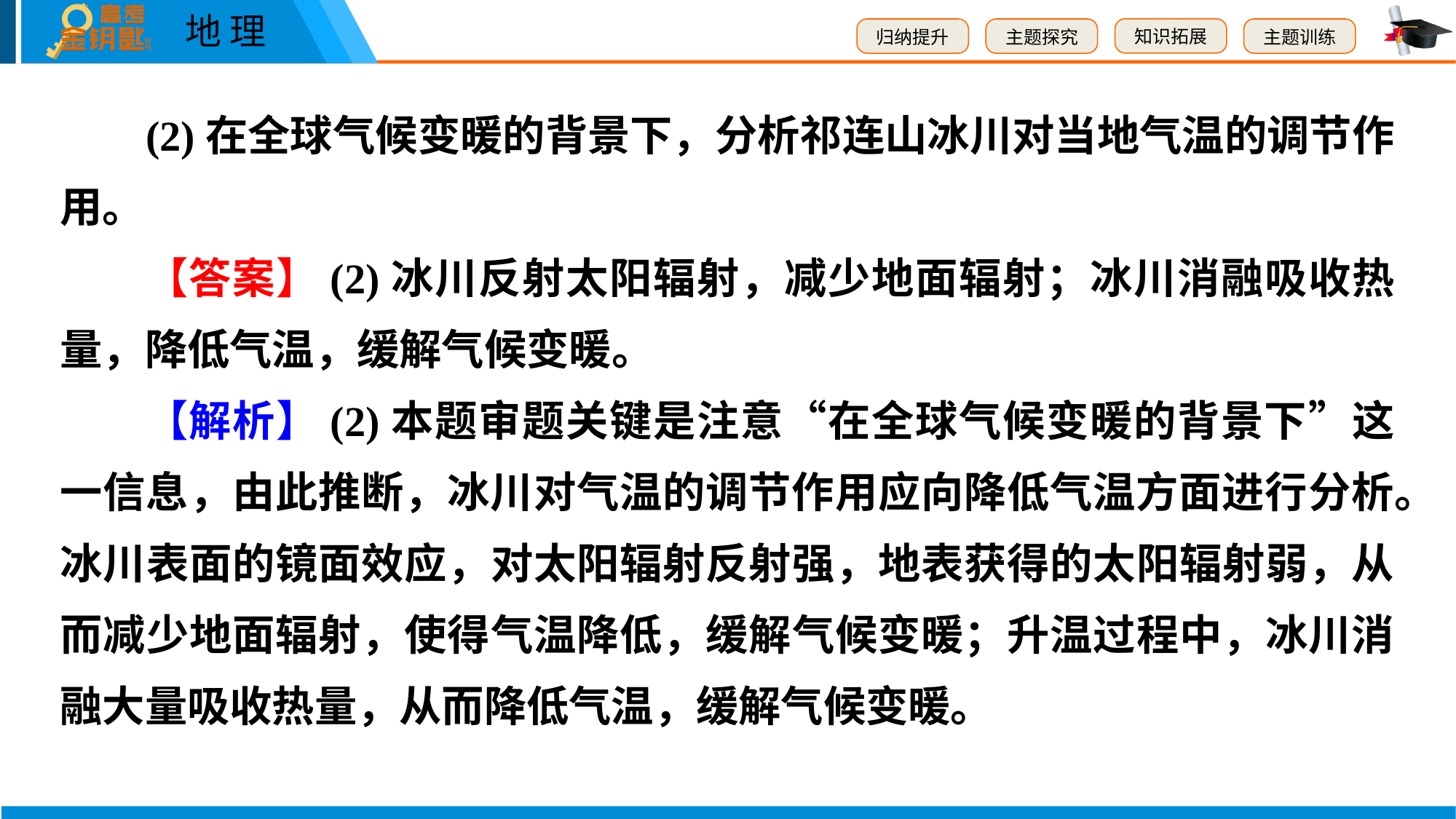

(2)在全球气候变暖的背景下，分析祁连山冰川对当地气温的调节作用。
【答案】(2)冰川反射太阳辐射，减少地面辐射；冰川消融吸收热量，降低气温，缓解气候变暖。
【解析】(2)本题审题关键是注意“在全球气候变暖的背景下”这一信息，由此推断，冰川对气温的调节作用应向降低气温方面进行分析。冰川表面的镜面效应，对太阳辐射反射强，地表获得的太阳辐射弱，从而减少地面辐射，使得气温降低，缓解气候变暖；升温过程中，冰川消融大量吸收热量，从而降低气温，缓解气候变暖。